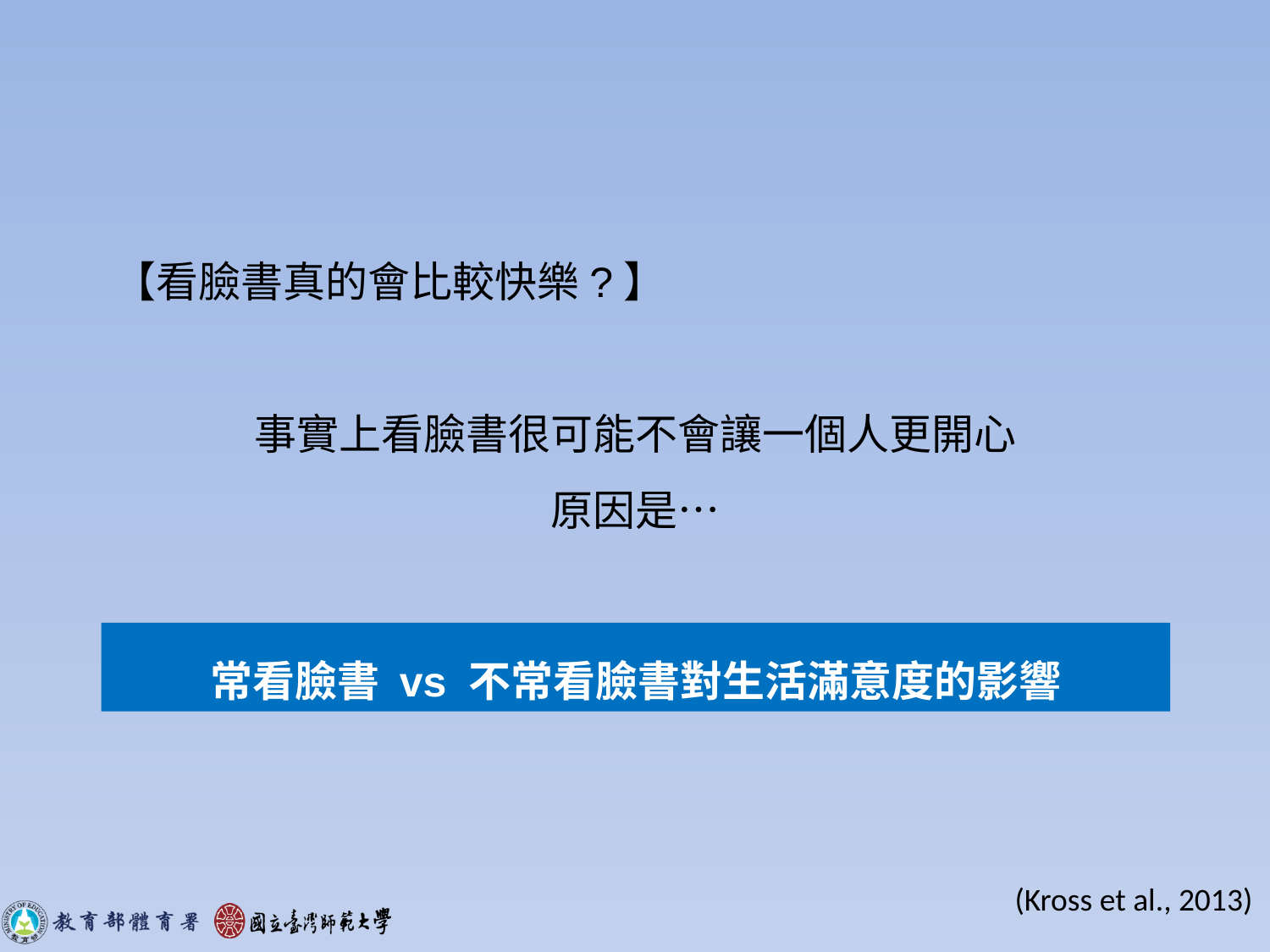

【看臉書真的會比較快樂?】

事實上看臉書很可能不會讓一個人更開心
原因是…
常看臉書 vs 不常看臉書對生活滿意度的影響
(Kross et al., 2013)